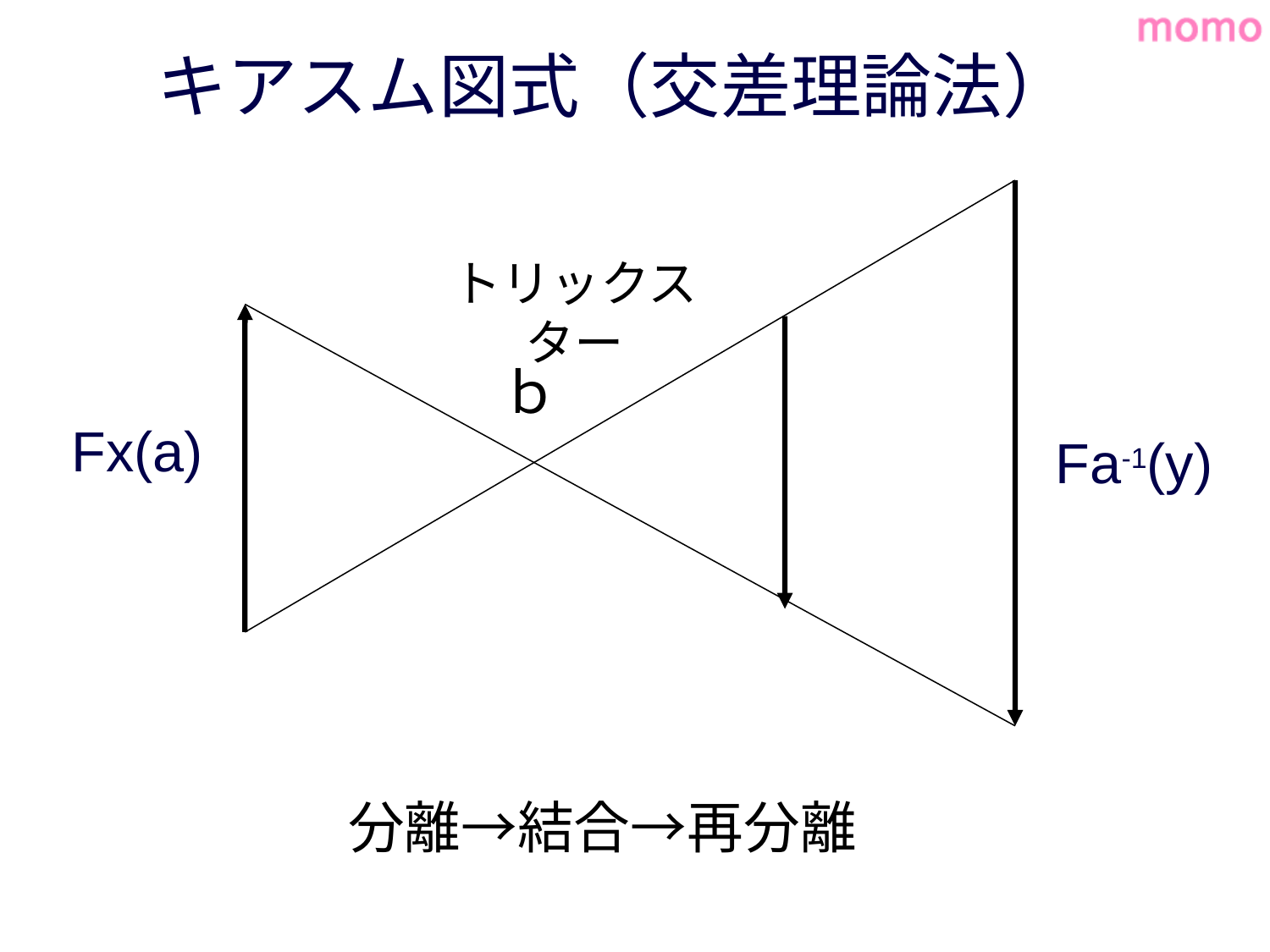

# キアスム図式（交差理論法）

トリックスター

ｂ
Fx(a)
 Fa-1(y)
分離→結合→再分離